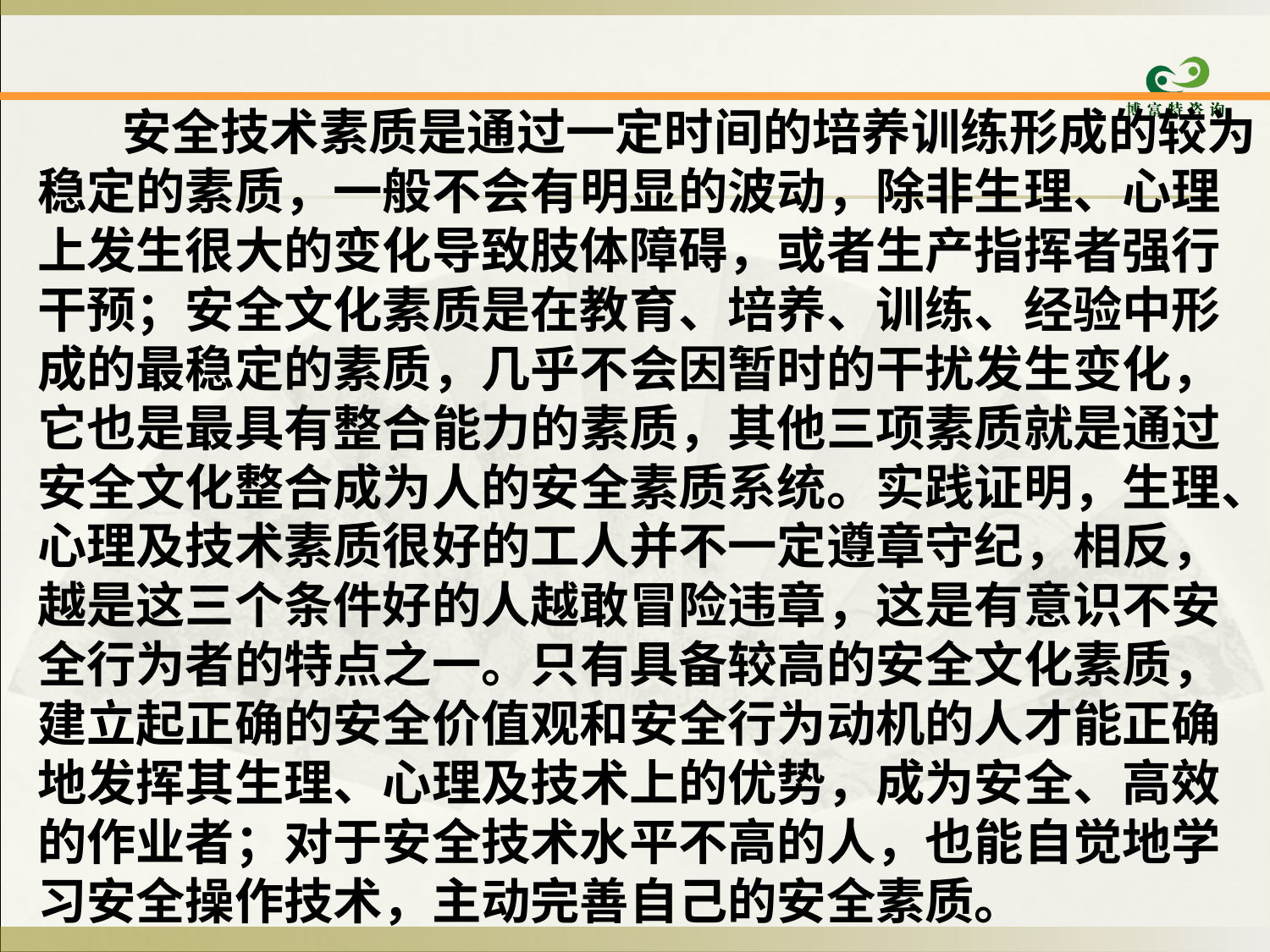

安全技术素质是通过一定时间的培养训练形成的较为稳定的素质，一般不会有明显的波动，除非生理、心理上发生很大的变化导致肢体障碍，或者生产指挥者强行干预；安全文化素质是在教育、培养、训练、经验中形成的最稳定的素质，几乎不会因暂时的干扰发生变化，它也是最具有整合能力的素质，其他三项素质就是通过安全文化整合成为人的安全素质系统。实践证明，生理、心理及技术素质很好的工人并不一定遵章守纪，相反，越是这三个条件好的人越敢冒险违章，这是有意识不安全行为者的特点之一。只有具备较高的安全文化素质，建立起正确的安全价值观和安全行为动机的人才能正确地发挥其生理、心理及技术上的优势，成为安全、高效的作业者；对于安全技术水平不高的人，也能自觉地学习安全操作技术，主动完善自己的安全素质。
67